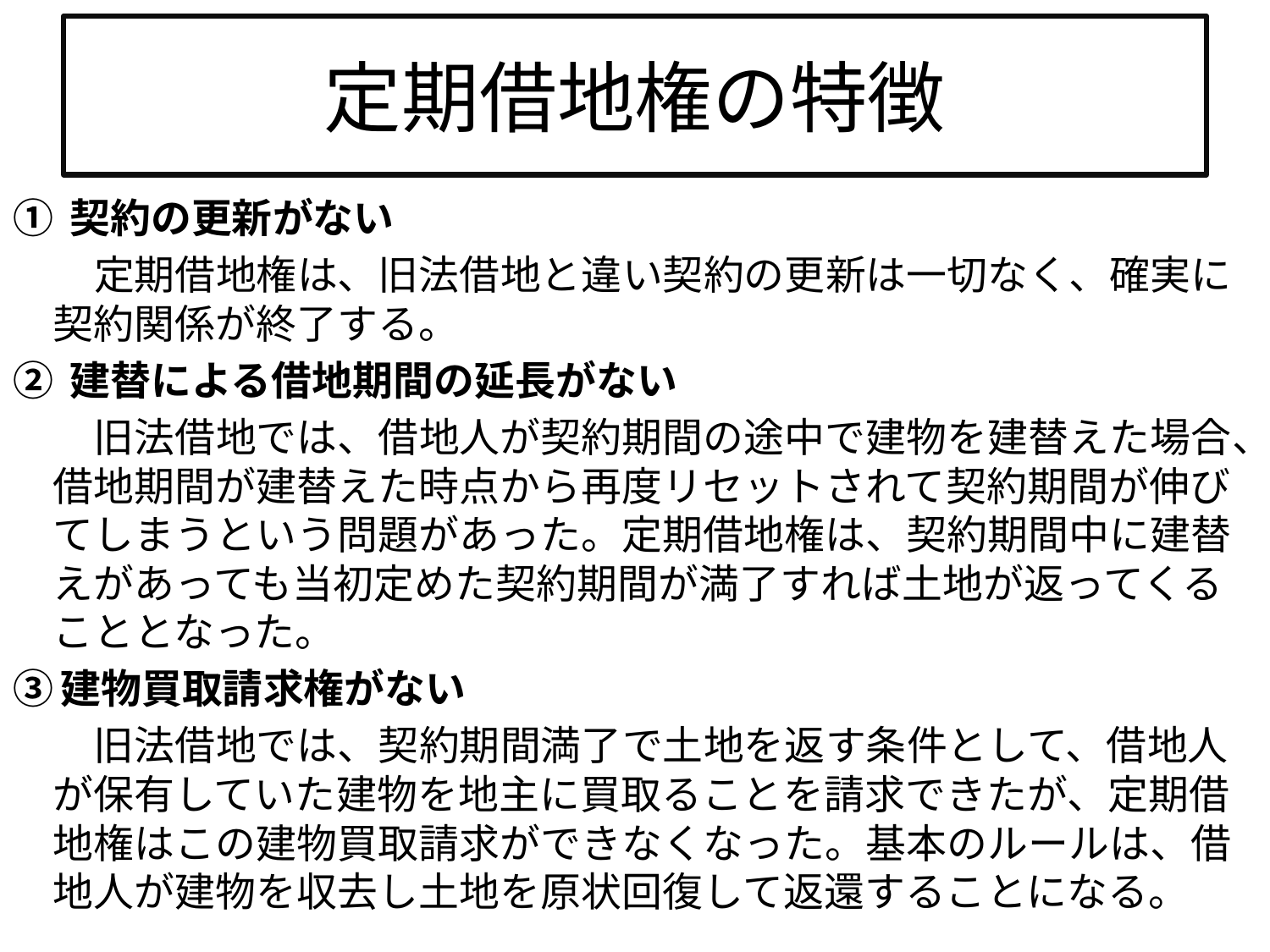

# 定期借地権の特徴
① 契約の更新がない
　　定期借地権は、旧法借地と違い契約の更新は一切なく、確実に契約関係が終了する。
② 建替による借地期間の延長がない
　　旧法借地では、借地人が契約期間の途中で建物を建替えた場合、借地期間が建替えた時点から再度リセットされて契約期間が伸びてしまうという問題があった。定期借地権は、契約期間中に建替えがあっても当初定めた契約期間が満了すれば土地が返ってくることとなった。
③建物買取請求権がない
　　旧法借地では、契約期間満了で土地を返す条件として、借地人が保有していた建物を地主に買取ることを請求できたが、定期借地権はこの建物買取請求ができなくなった。基本のルールは、借地人が建物を収去し土地を原状回復して返還することになる。